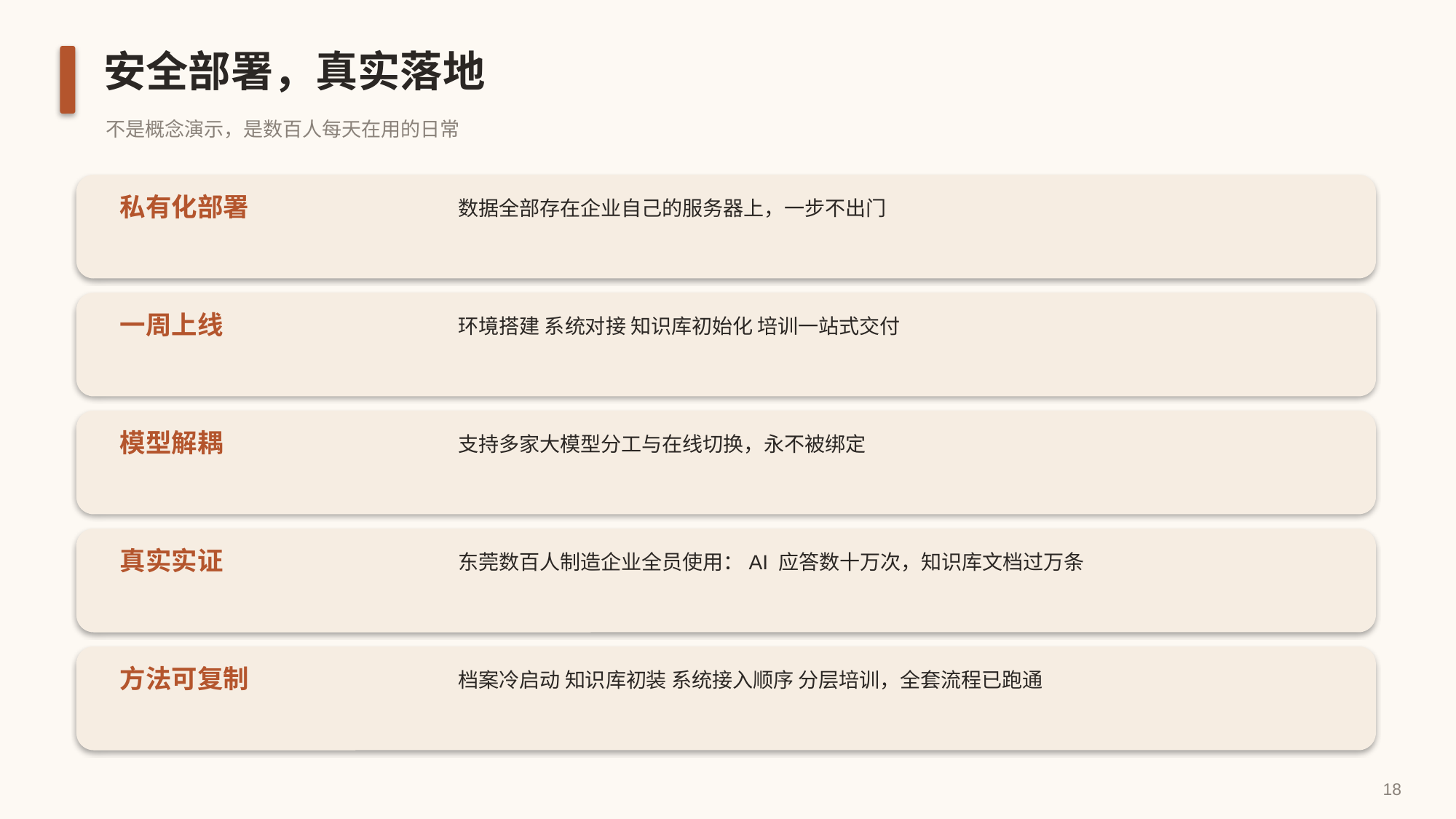

安全部署，真实落地

不是概念演示，是数百人每天在用的日常

私有化部署
数据全部存在企业自己的服务器上，一步不出门

一周上线
环境搭建 系统对接 知识库初始化 培训一站式交付

模型解耦
支持多家大模型分工与在线切换，永不被绑定

真实实证
东莞数百人制造企业全员使用：AI 应答数十万次，知识库文档过万条

方法可复制
档案冷启动 知识库初装 系统接入顺序 分层培训，全套流程已跑通
18